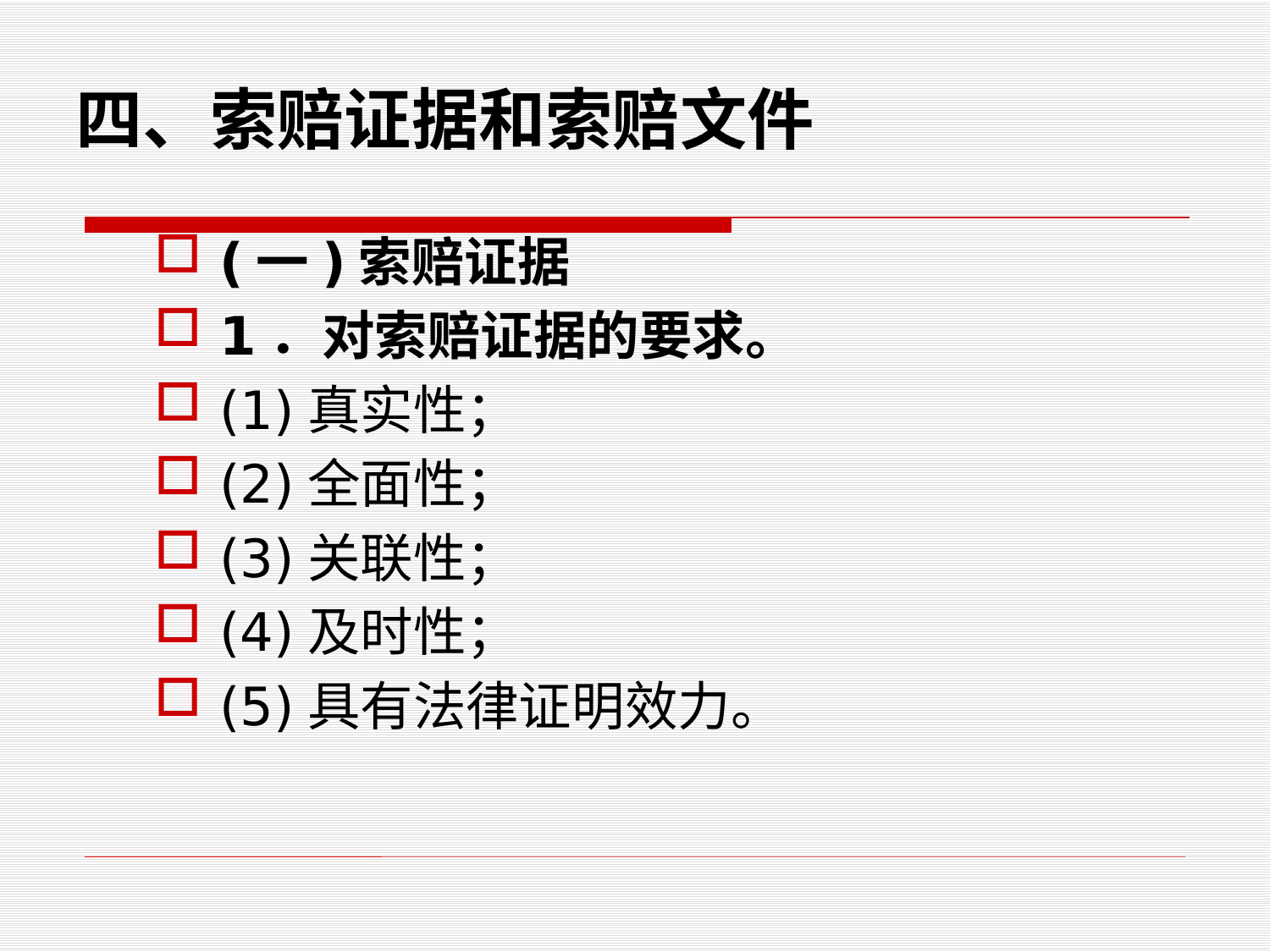

四、索赔证据和索赔文件
(一)索赔证据
1．对索赔证据的要求。
(1)真实性；
(2)全面性；
(3)关联性；
(4)及时性；
(5)具有法律证明效力。